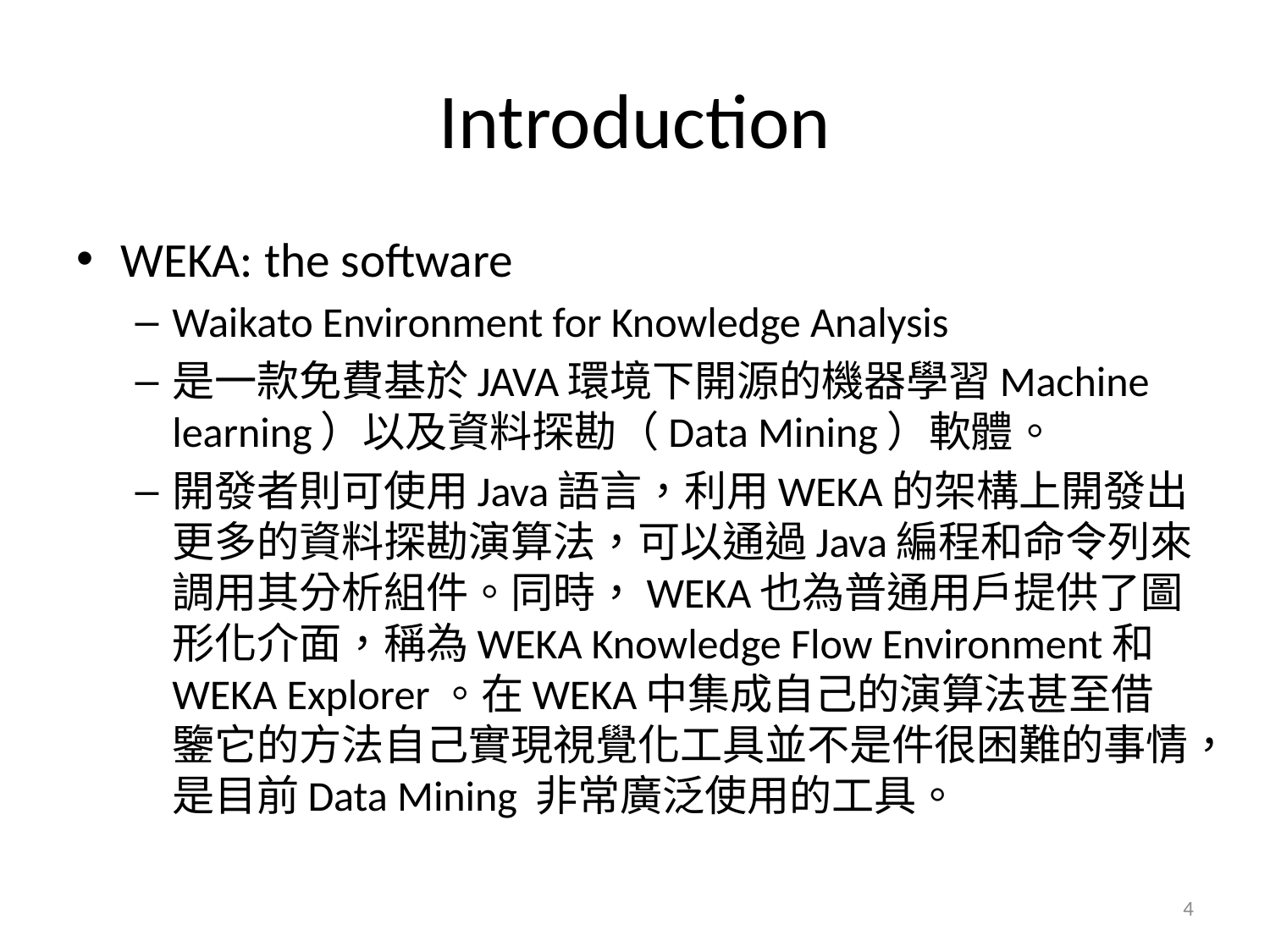

# Introduction
WEKA: the software
Waikato Environment for Knowledge Analysis
是一款免費基於JAVA環境下開源的機器學習Machine learning）以及資料探勘（Data Mining）軟體。
開發者則可使用Java語言，利用WEKA的架構上開發出更多的資料探勘演算法，可以通過Java編程和命令列來調用其分析組件。同時，WEKA也為普通用戶提供了圖形化介面，稱為WEKA Knowledge Flow Environment和WEKA Explorer。在WEKA中集成自己的演算法甚至借鑒它的方法自己實現視覺化工具並不是件很困難的事情，是目前Data Mining 非常廣泛使用的工具。
4